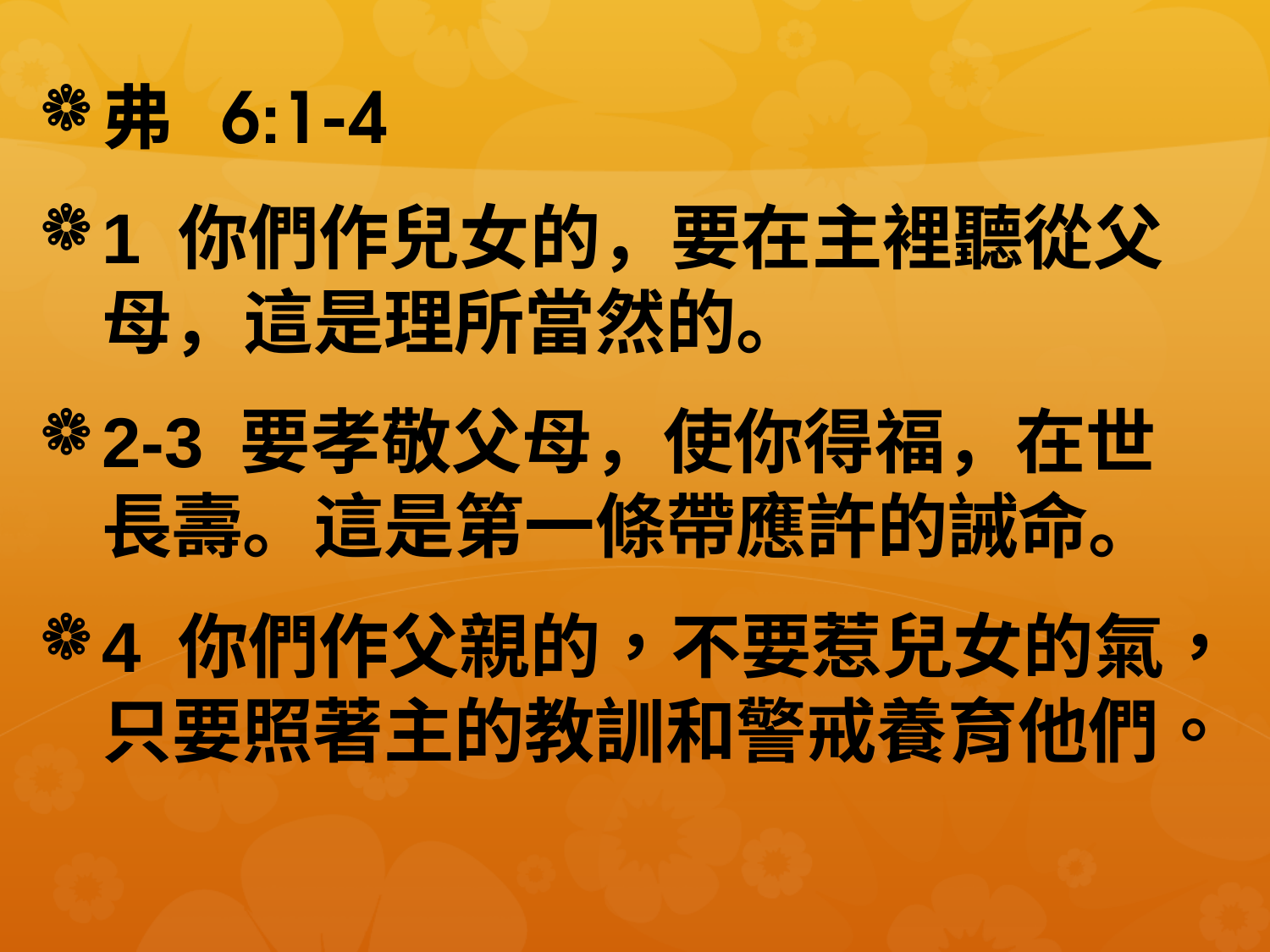

#
弗  6:1-4
1 你們作兒女的，要在主裡聽從父母，這是理所當然的。
2-3 要孝敬父母，使你得福，在世長壽。這是第一條帶應許的誡命。
4 你們作父親的，不要惹兒女的氣，只要照著主的教訓和警戒養育他們。